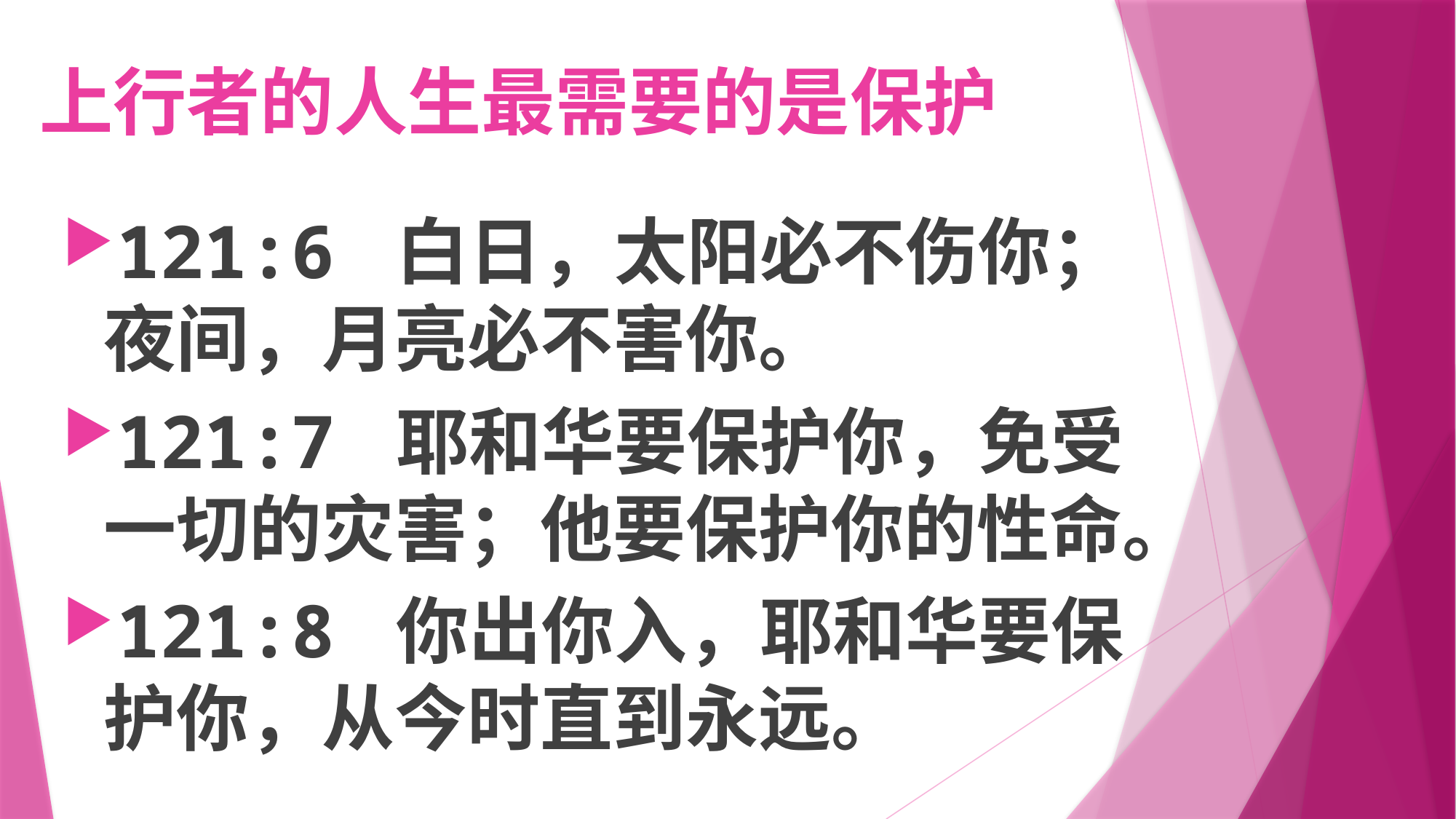

# 上行者的人生最需要的是保护
121:6 白日，太阳必不伤你；夜间，月亮必不害你。
121:7 耶和华要保护你，免受一切的灾害；他要保护你的性命。
121:8 你出你入，耶和华要保护你，从今时直到永远。